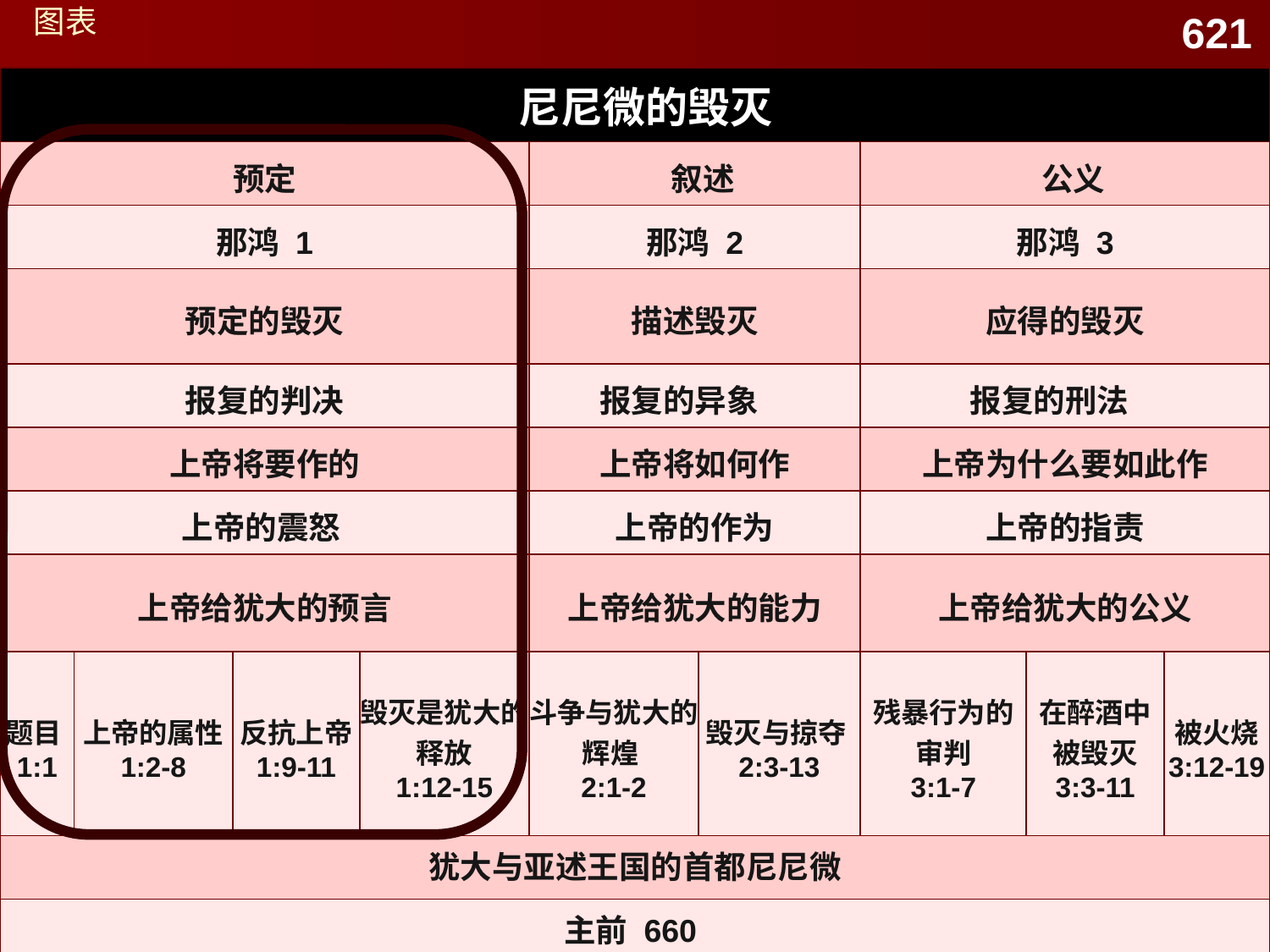

图表
621
| 尼尼微的毁灭 |  |  |  |  |  |  |  |  |
| --- | --- | --- | --- | --- | --- | --- | --- | --- |
| 预定 |  |  |  | 叙述 |  | 公义 |  |  |
| 那鸿 1 |  |  |  | 那鸿 2 |  | 那鸿 3 |  |  |
| 预定的毁灭 |  |  |  | 描述毁灭 |  | 应得的毁灭 |  |  |
| 报复的判决 |  |  |  | 报复的异象 |  | 报复的刑法 |  |  |
| 上帝将要作的 |  |  |  | 上帝将如何作 |  | 上帝为什么要如此作 |  |  |
| 上帝的震怒 |  |  |  | 上帝的作为 |  | 上帝的指责 |  |  |
| 上帝给犹大的预言 |  |  |  | 上帝给犹大的能力 |  | 上帝给犹大的公义 |  |  |
| 题目 1:1 | 上帝的属性 1:2-8 | 反抗上帝 1:9-11 | 毁灭是犹大的释放 1:12-15 | 斗争与犹大的辉煌 2:1-2 | 毁灭与掠夺 2:3-13 | 残暴行为的审判 3:1-7 | 在醉酒中被毁灭 3:3-11 | 被火烧 3:12-19 |
| 犹大与亚述王国的首都尼尼微 |  |  |  |  |  |  |  |  |
| 主前 660 |  |  |  |  |  |  |  |  |